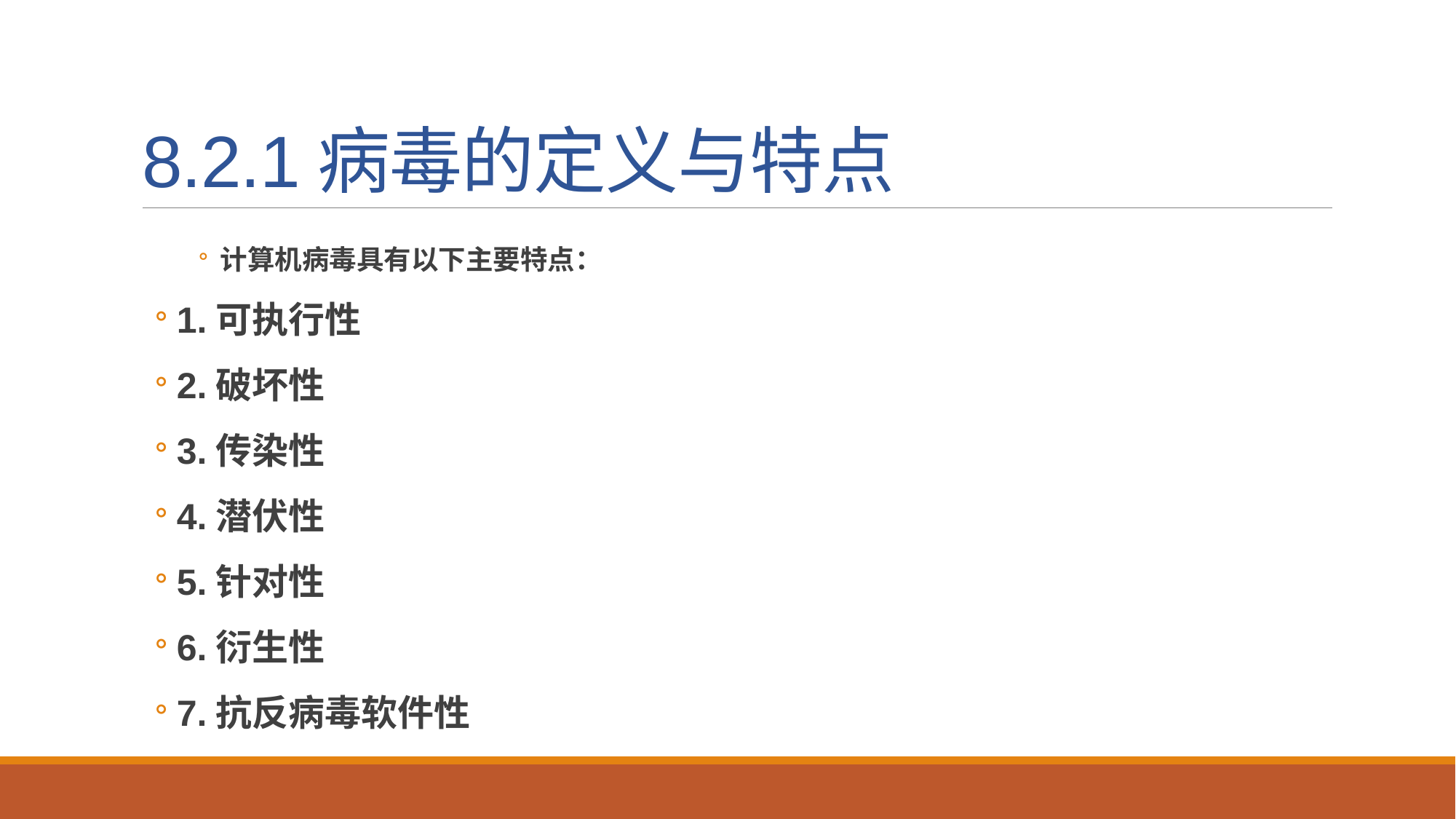

# 8.2.1病毒的定义与特点
计算机病毒具有以下主要特点：
1.可执行性
2.破坏性
3.传染性
4.潜伏性
5.针对性
6.衍生性
7.抗反病毒软件性